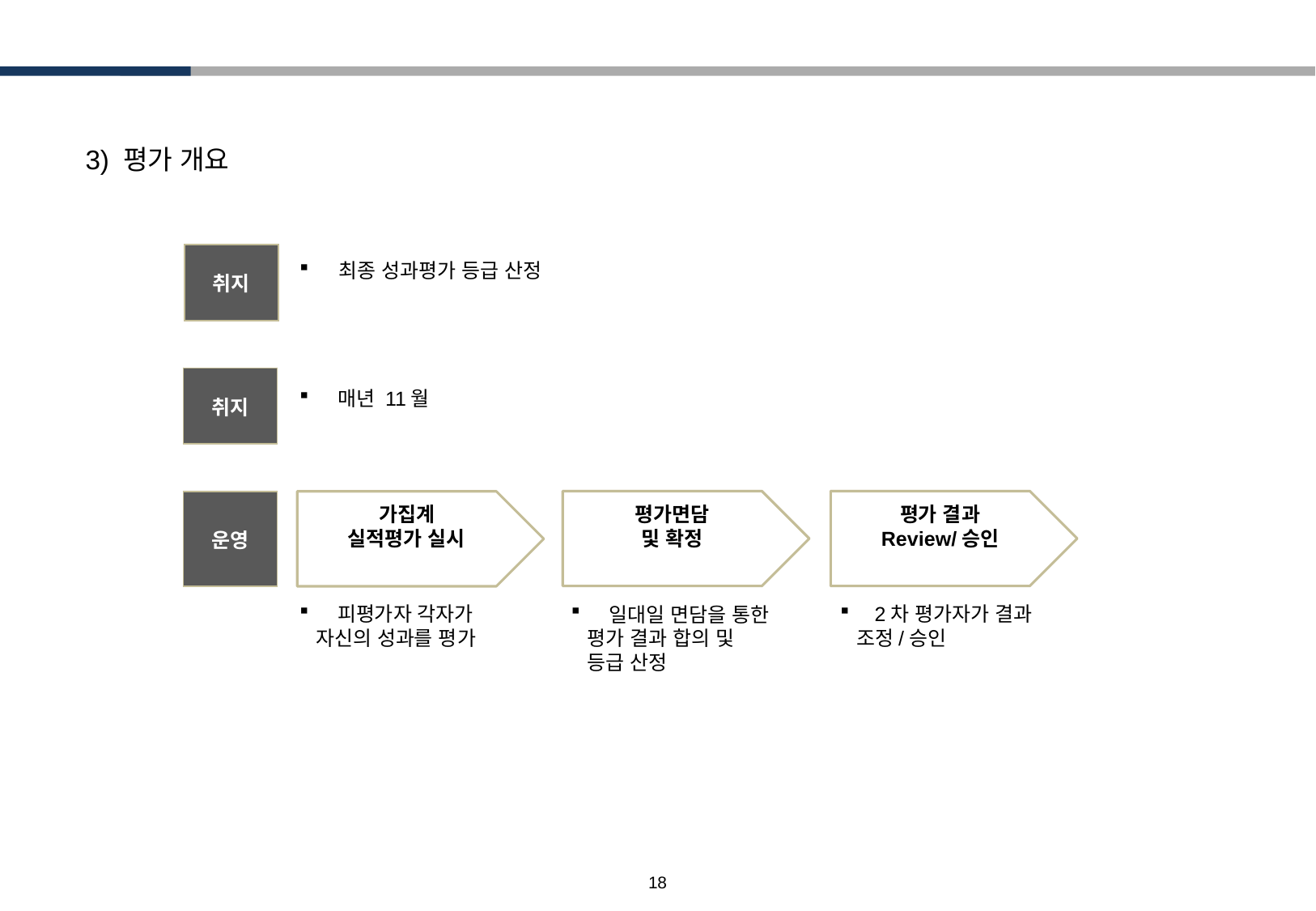

3. 단계별 세부내용
     3) 평가 개요
 최종 성과평가 등급 산정
| 취지 |
| --- |
| 취지 |
| --- |
 매년 11월

평가면담
및 확정

평가 결과
Review/승인
| 운영 |
| --- |

가집계
실적평가 실시
 피평가자 각자가
  자신의 성과를 평가
 일대일 면담을 통한
  평가 결과 합의 및
  등급 산정
 2차 평가자가 결과
  조정/승인
18